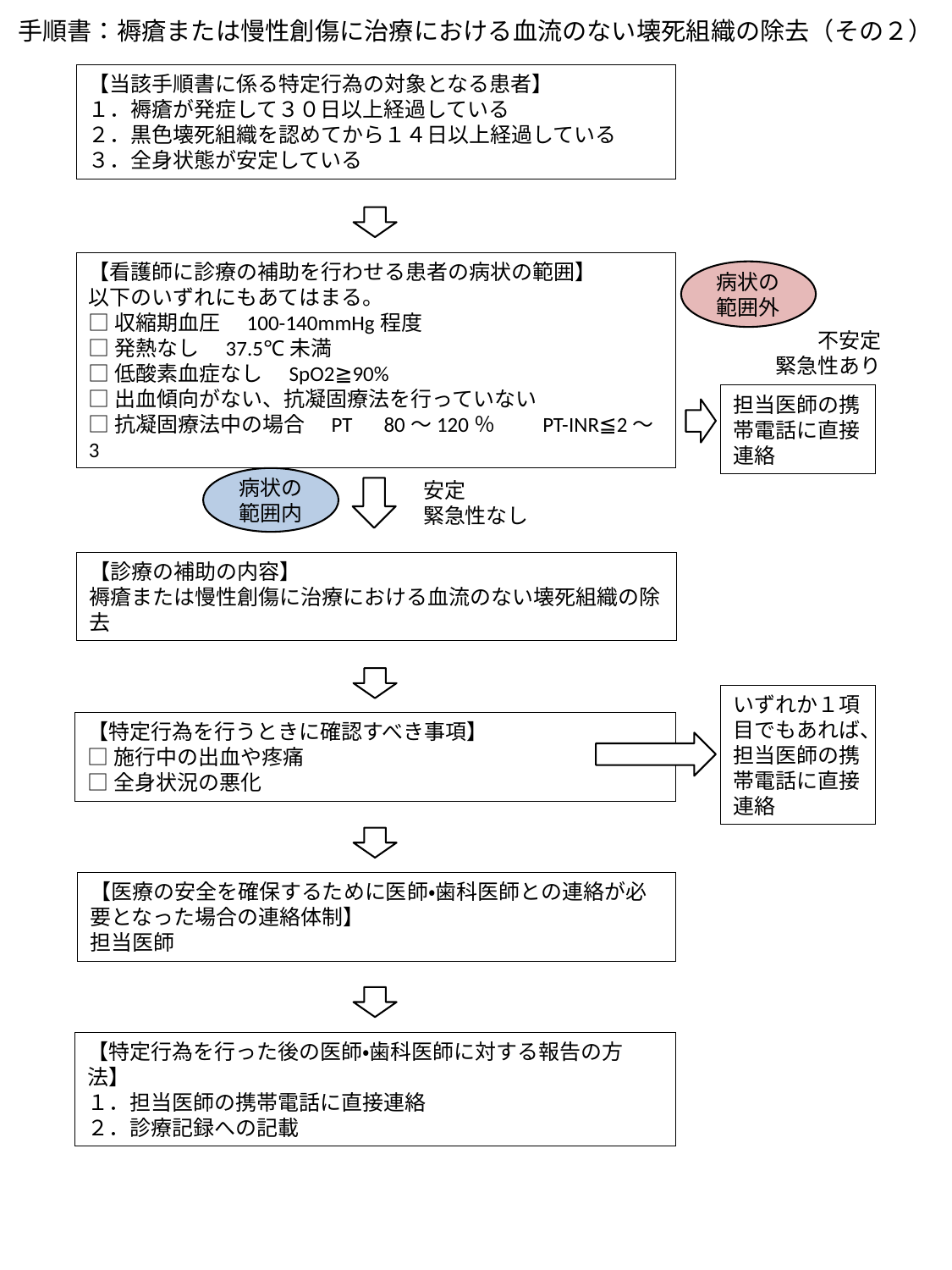

手順書：褥瘡または慢性創傷に治療における血流のない壊死組織の除去（その２）
【当該手順書に係る特定行為の対象となる患者】
１．褥瘡が発症して３０日以上経過している
２．黒色壊死組織を認めてから１４日以上経過している
３．全身状態が安定している

【看護師に診療の補助を行わせる患者の病状の範囲】
以下のいずれにもあてはまる。
□収縮期血圧　100-140mmHg程度
□発熱なし　37.5℃未満
□低酸素血症なし　SpO2≧90%
□出血傾向がない、抗凝固療法を行っていない
□抗凝固療法中の場合　PT　80～120％　　PT-INR≦2～3
病状の
範囲外
不安定
緊急性あり
担当医師の携帯電話に直接連絡

病状の
範囲内
安定
緊急性なし

【診療の補助の内容】
褥瘡または慢性創傷に治療における血流のない壊死組織の除去

いずれか１項目でもあれば、担当医師の携帯電話に直接連絡
【特定行為を行うときに確認すべき事項】
□施行中の出血や疼痛
□全身状況の悪化

【医療の安全を確保するために医師・歯科医師との連絡が必要となった場合の連絡体制】
担当医師

【特定行為を行った後の医師・歯科医師に対する報告の方法】
１．担当医師の携帯電話に直接連絡
２．診療記録への記載